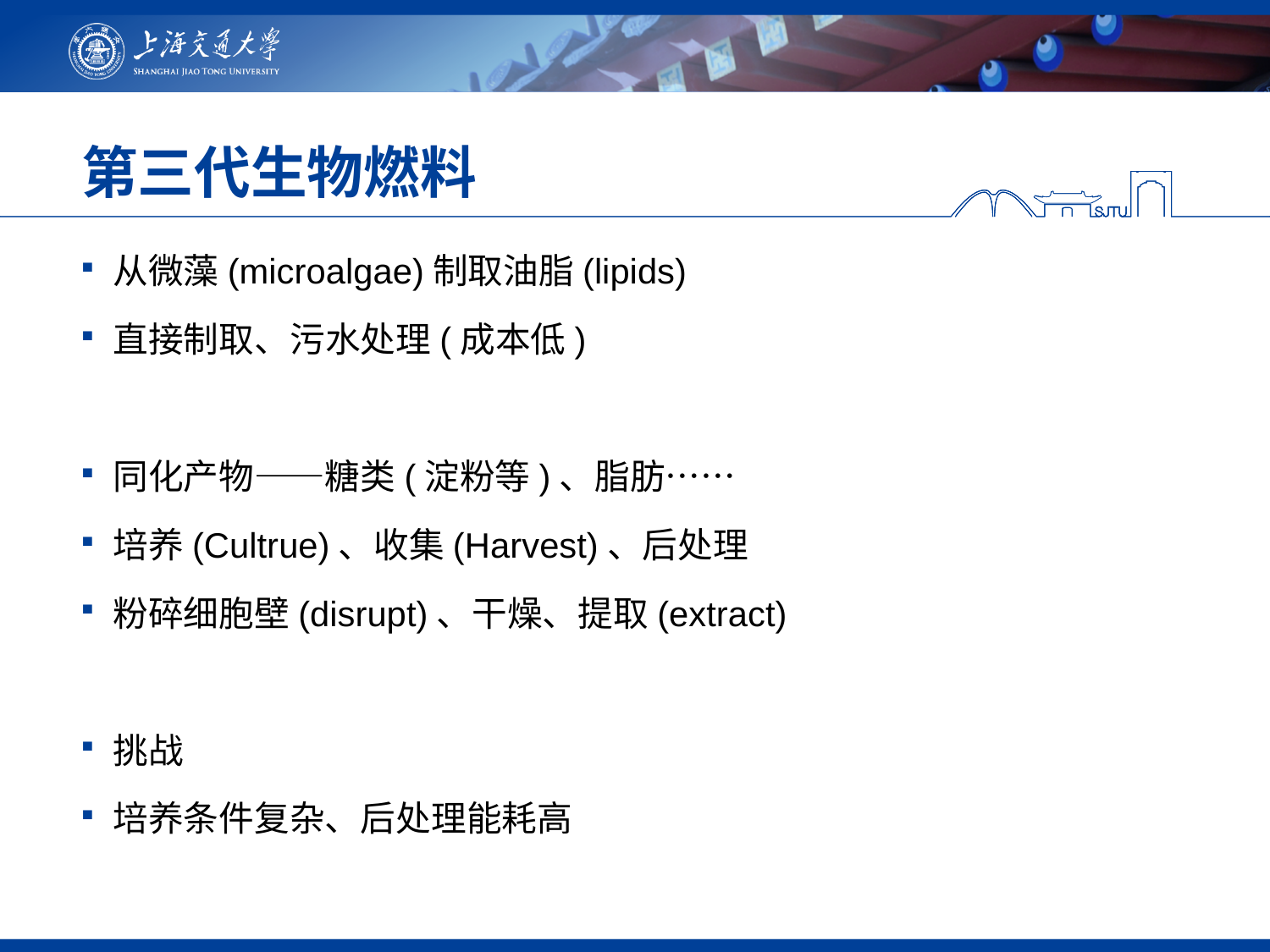

# 第三代生物燃料
从微藻(microalgae)制取油脂(lipids)
直接制取、污水处理(成本低)

同化产物——糖类(淀粉等)、脂肪……
培养(Cultrue)、收集(Harvest)、后处理
粉碎细胞壁(disrupt)、干燥、提取(extract)

挑战
培养条件复杂、后处理能耗高